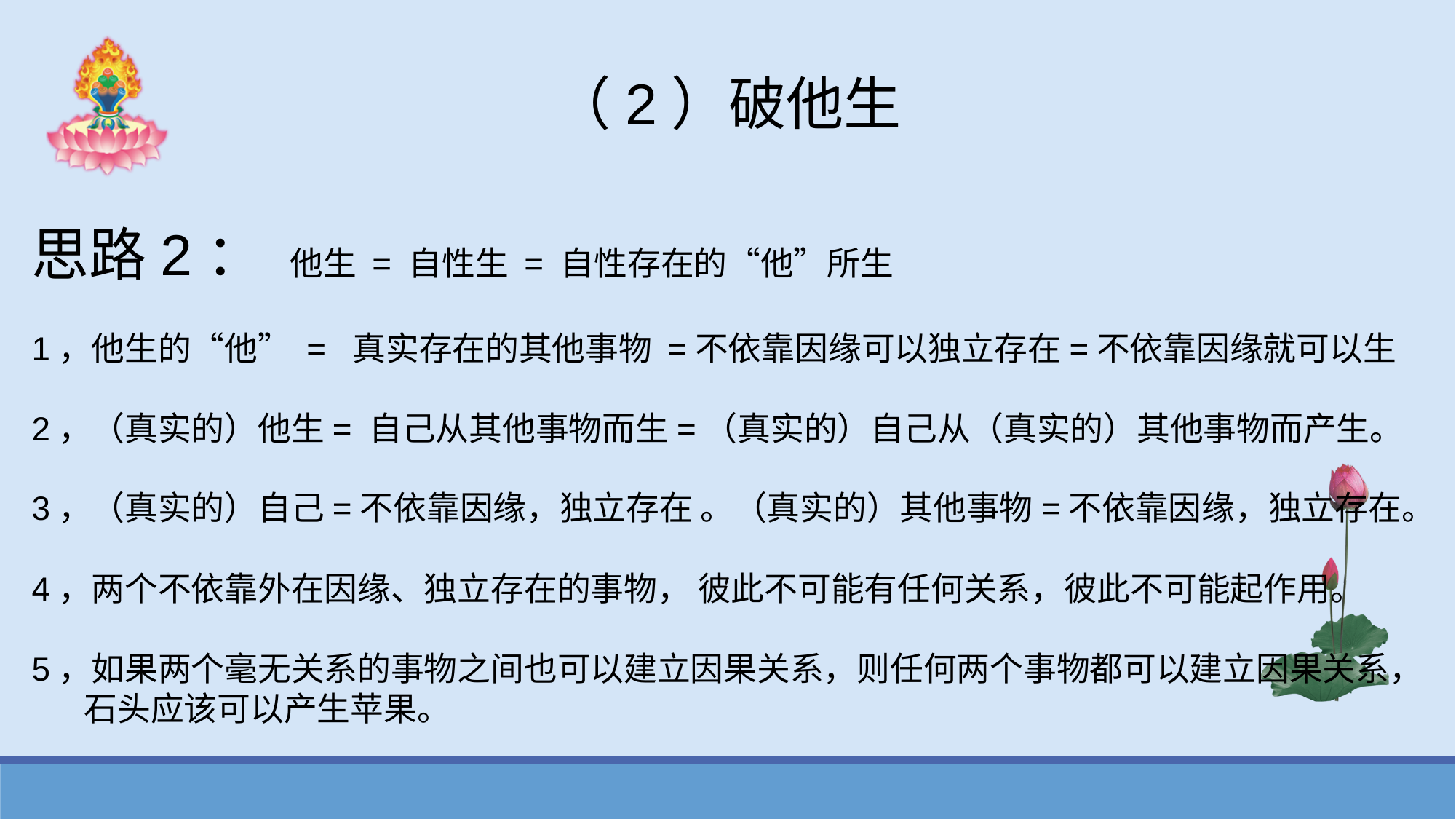

（2）破他生

思路2：  他生 = 自性生 = 自性存在的“他”所生

1，他生的“他” =  真实存在的其他事物 =不依靠因缘可以独立存在=不依靠因缘就可以生

2，（真实的）他生= 自己从其他事物而生=（真实的）自己从（真实的）其他事物而产生。

3，（真实的）自己=不依靠因缘，独立存在 。（真实的）其他事物=不依靠因缘，独立存在。

4，两个不依靠外在因缘、独立存在的事物， 彼此不可能有任何关系，彼此不可能起作用。

5，如果两个毫无关系的事物之间也可以建立因果关系，则任何两个事物都可以建立因果关系，
      石头应该可以产生苹果。